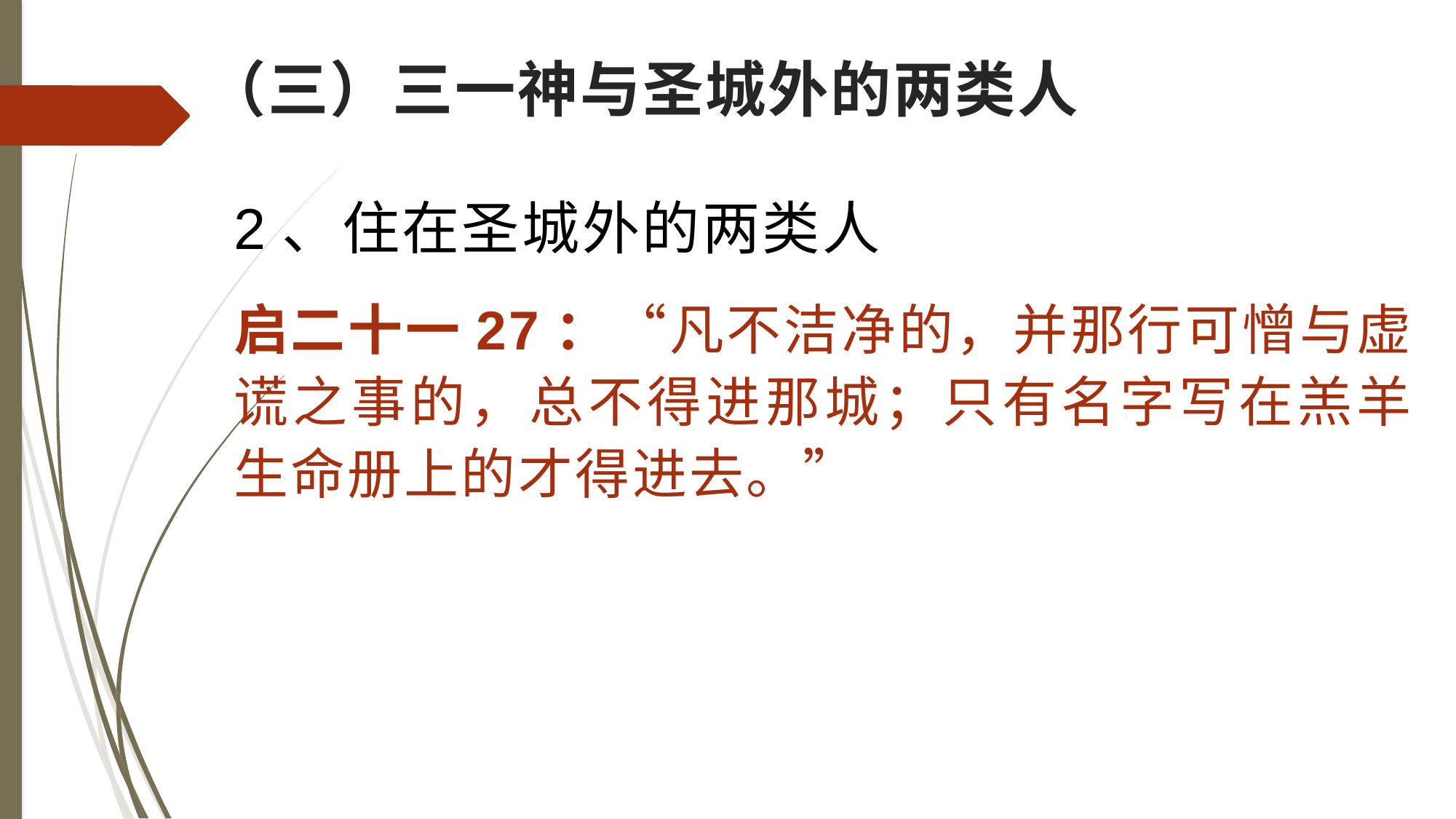

# （三）三一神与圣城外的两类人
2、住在圣城外的两类人
启二十一27：“凡不洁净的，并那行可憎与虚谎之事的，总不得进那城；只有名字写在羔羊生命册上的才得进去。”